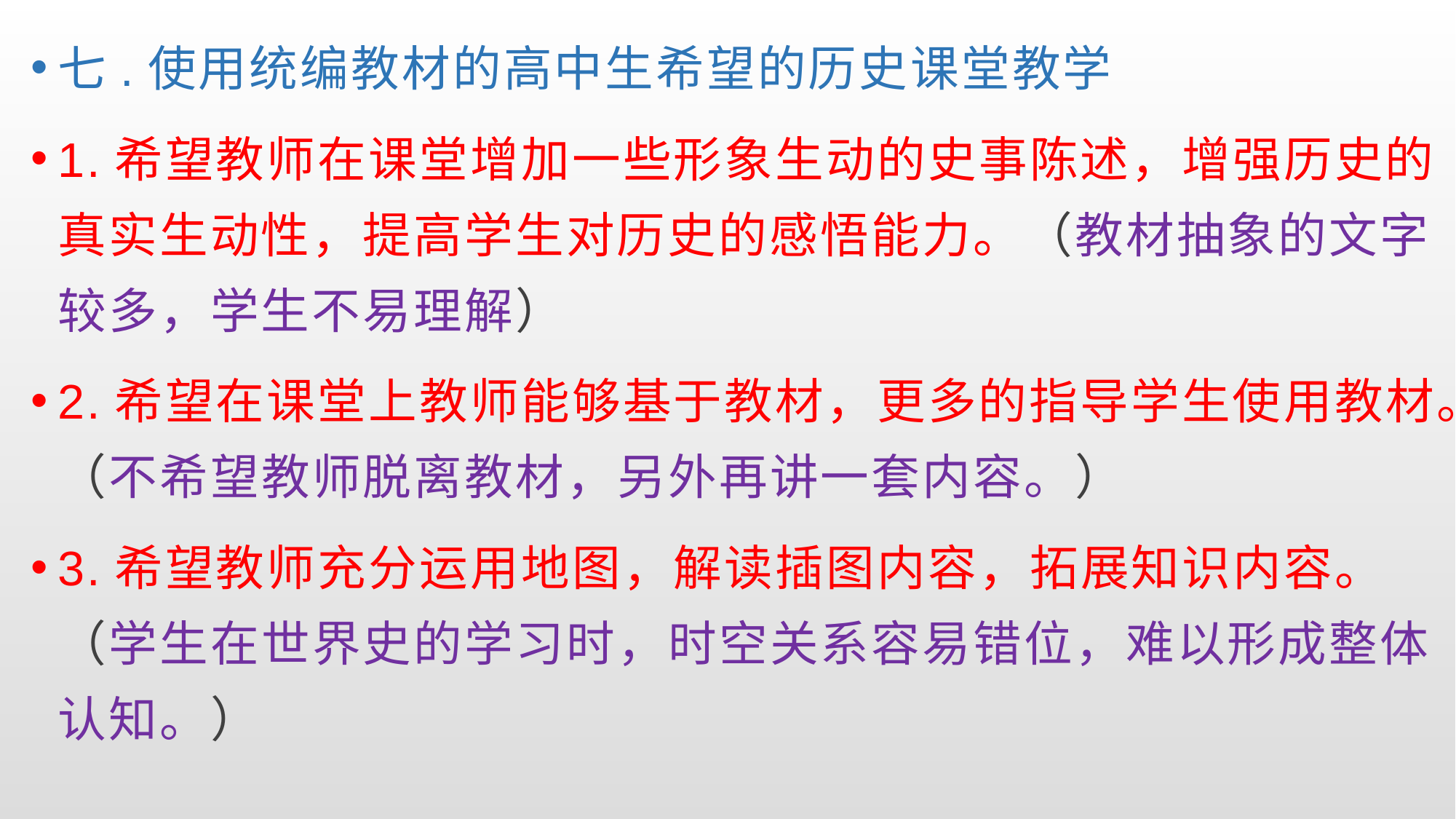

七.使用统编教材的高中生希望的历史课堂教学
1.希望教师在课堂增加一些形象生动的史事陈述，增强历史的真实生动性，提高学生对历史的感悟能力。（教材抽象的文字较多，学生不易理解）
2.希望在课堂上教师能够基于教材，更多的指导学生使用教材。（不希望教师脱离教材，另外再讲一套内容。）
3.希望教师充分运用地图，解读插图内容，拓展知识内容。（学生在世界史的学习时，时空关系容易错位，难以形成整体认知。）
#